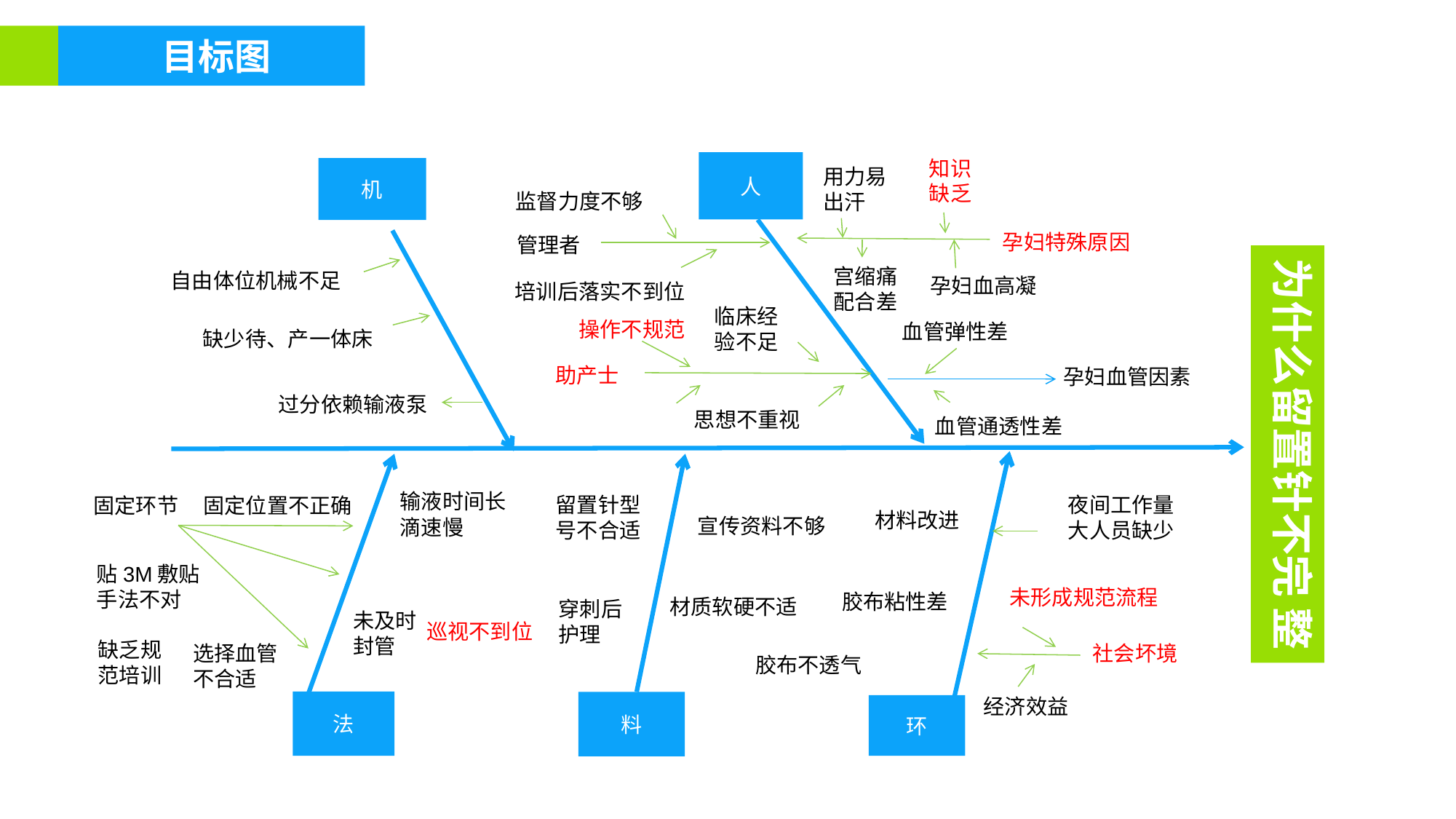

目标图
知识
缺乏
人
机
用力易
出汗
监督力度不够
孕妇特殊原因
管理者
宫缩痛配合差
自由体位机械不足
孕妇血高凝
培训后落实不到位
临床经验不足
操作不规范
血管弹性差
缺少待、产一体床
助产士
孕妇血管因素
过分依赖输液泵
思想不重视
血管通透性差
输液时间长滴速慢
留置针型号不合适
夜间工作量大人员缺少
固定环节
固定位置不正确
材料改进
宣传资料不够
贴3M敷贴
手法不对
未形成规范流程
胶布粘性差
材质软硬不适
穿刺后护理
未及时封管
巡视不到位
缺乏规
范培训
社会坏境
选择血管不合适
胶布不透气
经济效益
法
料
环
为什么留置针不完 整